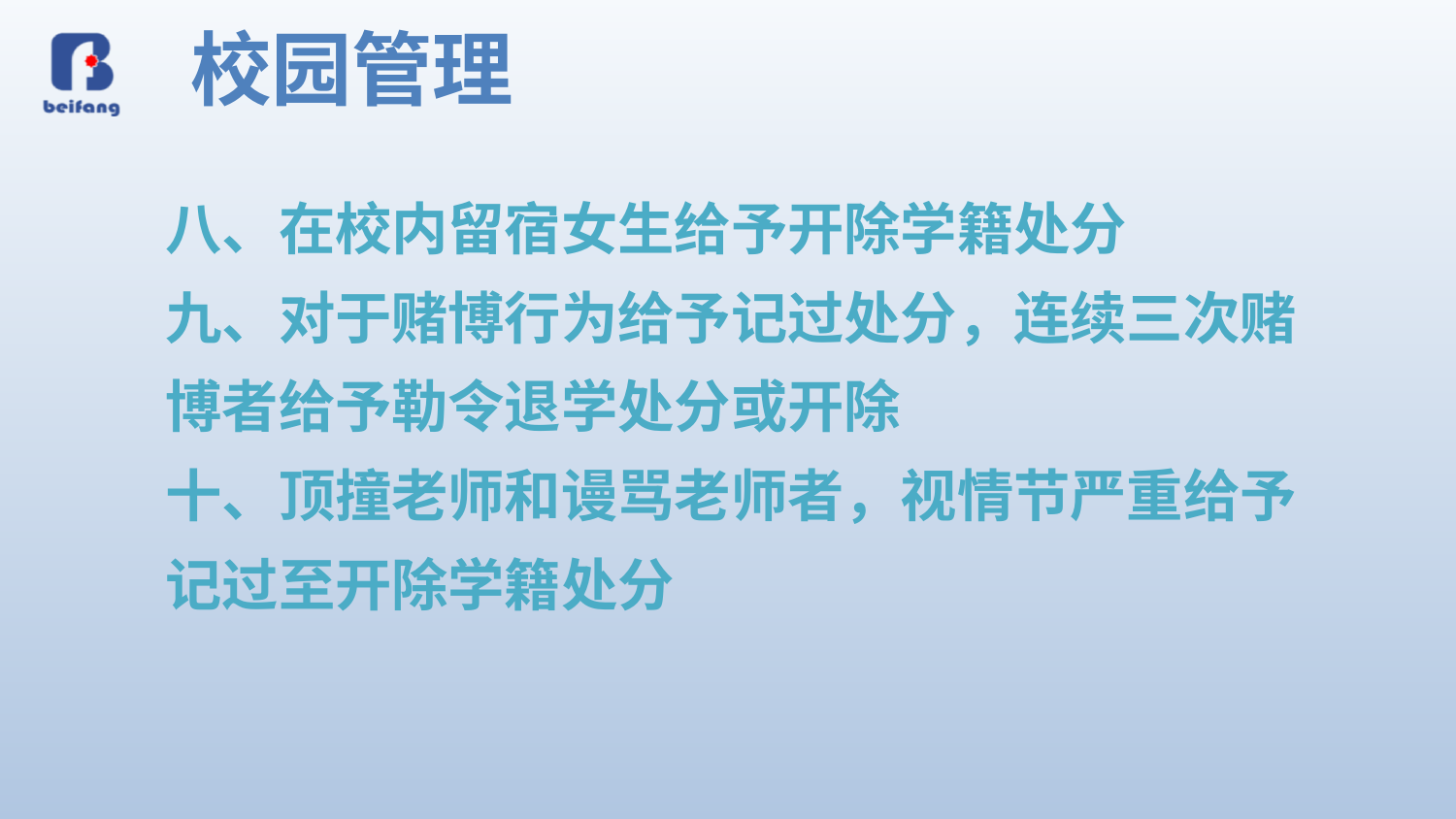

校园管理
八、在校内留宿女生给予开除学籍处分
九、对于赌博行为给予记过处分，连续三次赌博者给予勒令退学处分或开除
十、顶撞老师和谩骂老师者，视情节严重给予记过至开除学籍处分